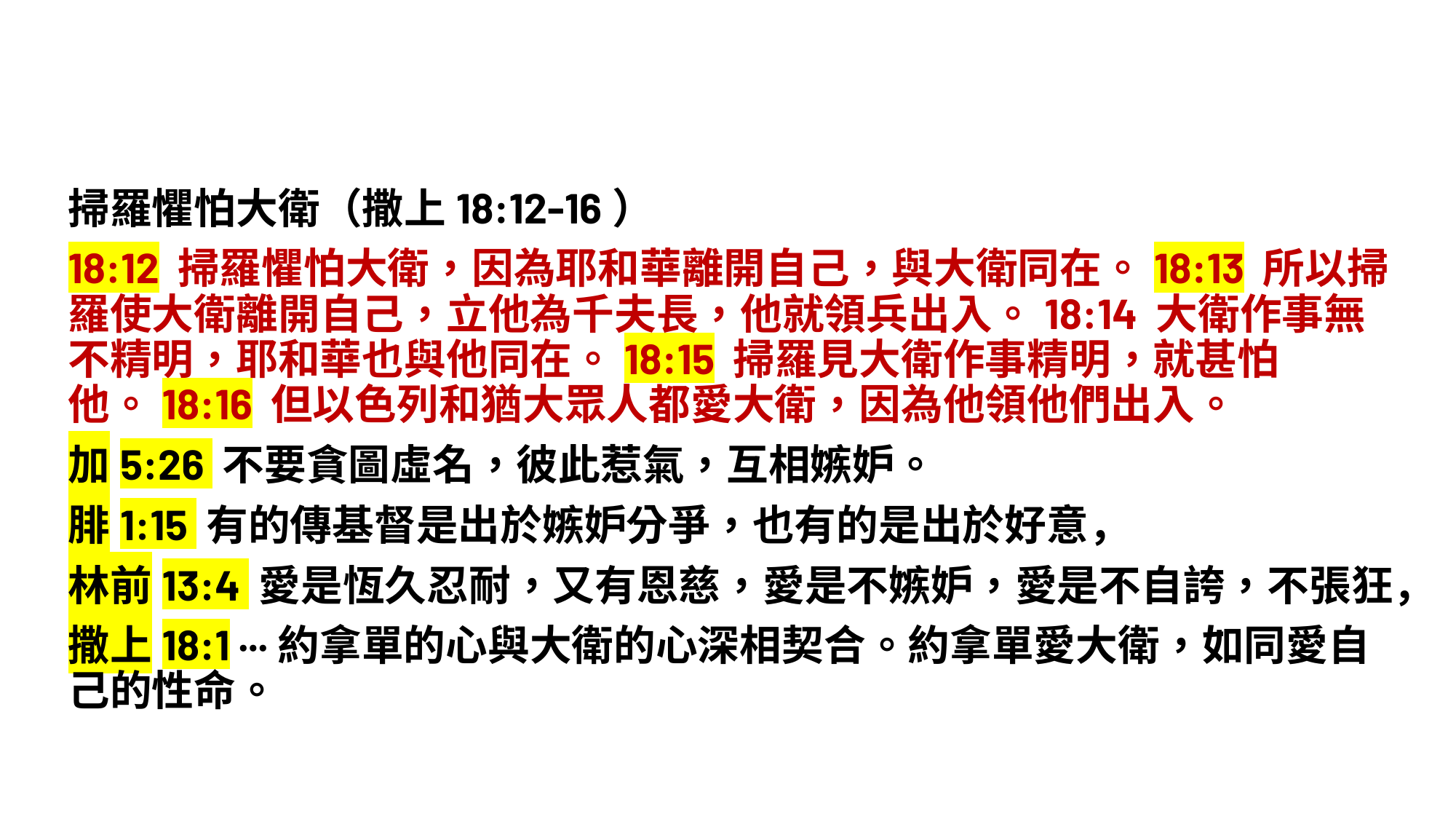

掃羅懼怕大衛（撒上18:12-16）
18:12 掃羅懼怕大衛，因為耶和華離開自己，與大衛同在。18:13 所以掃羅使大衛離開自己，立他為千夫長，他就領兵出入。18:14 大衛作事無不精明，耶和華也與他同在。18:15 掃羅見大衛作事精明，就甚怕他。18:16 但以色列和猶大眾人都愛大衛，因為他領他們出入。
加5:26 不要貪圖虛名，彼此惹氣，互相嫉妒。
腓1:15 有的傳基督是出於嫉妒分爭，也有的是出於好意，
林前13:4 愛是恆久忍耐，又有恩慈，愛是不嫉妒，愛是不自誇，不張狂，
撒上18:1 ···約拿單的心與大衛的心深相契合。約拿單愛大衛，如同愛自己的性命。